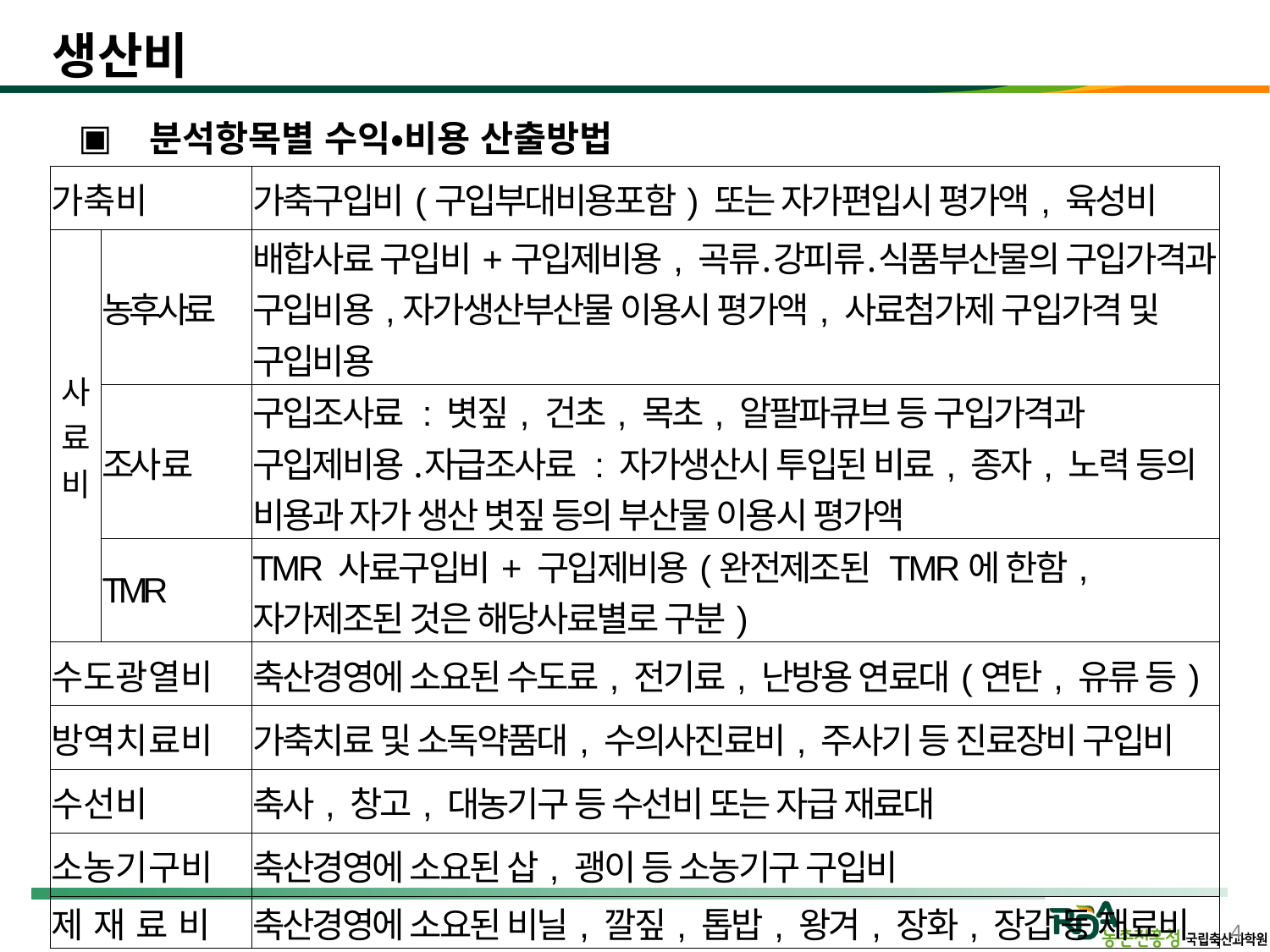

생산비
 분석항목별 수익•비용 산출방법
| 가축비 |  | 가축구입비(구입부대비용포함) 또는 자가편입시 평가액, 육성비 |
| --- | --- | --- |
| 사 료 비 | 농후사료 | 배합사료 구입비+구입제비용, 곡류․강피류․식품부산물의 구입가격과 구입비용,자가생산부산물 이용시 평가액, 사료첨가제 구입가격 및 구입비용 |
|  | 조사 료 | 구입조사료 : 볏짚, 건초, 목초, 알팔파큐브 등 구입가격과 구입제비용 ․자급조사료 : 자가생산시 투입된 비료, 종자, 노력 등의 비용과 자가 생산 볏짚 등의 부산물 이용시 평가액 |
|  | TMR | TMR 사료구입비+ 구입제비용(완전제조된 TMR에 한함, 자가제조된 것은 해당사료별로 구분) |
| 수도광열비 |  | 축산경영에 소요된 수도료, 전기료, 난방용 연료대(연탄, 유류 등) |
| 방역치료비 |  | 가축치료 및 소독약품대, 수의사진료비, 주사기 등 진료장비 구입비 |
| 수선비 |  | 축사, 창고, 대농기구 등 수선비 또는 자급 재료대 |
| 소농기구비 |  | 축산경영에 소요된 삽, 괭이 등 소농기구 구입비 |
| 제 재 료 비 |  | 축산경영에 소요된 비닐, 깔짚, 톱밥, 왕겨, 장화, 장갑 등 재료비 |
4